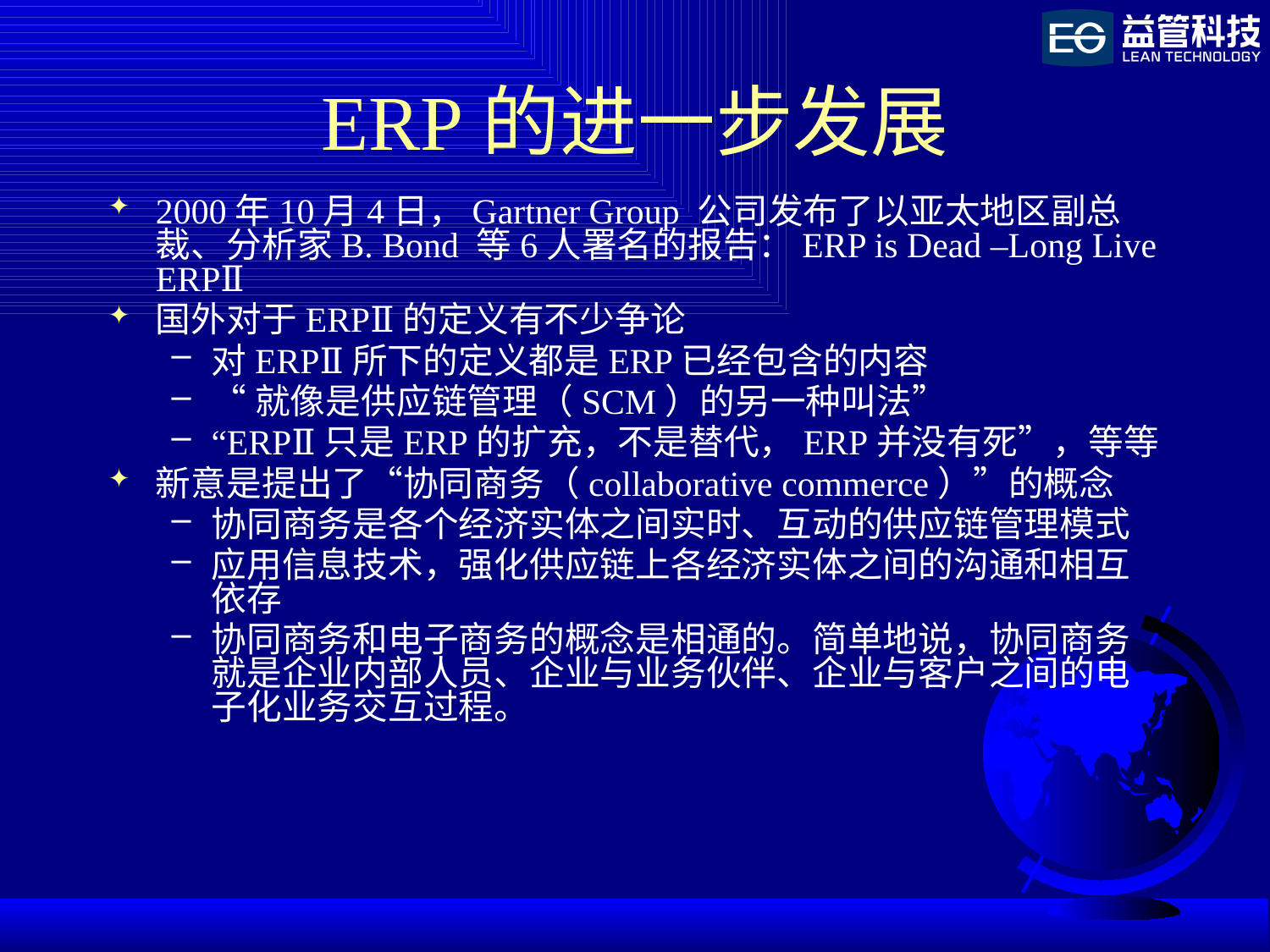

# ERP的进一步发展
2000年10月4日，Gartner Group 公司发布了以亚太地区副总裁、分析家B. Bond 等6人署名的报告：ERP is Dead –Long Live ERPⅡ
国外对于ERPⅡ的定义有不少争论
对ERPⅡ所下的定义都是ERP已经包含的内容
“就像是供应链管理（SCM）的另一种叫法”
“ERPⅡ只是ERP的扩充，不是替代，ERP并没有死”，等等
新意是提出了“协同商务（collaborative commerce）”的概念
协同商务是各个经济实体之间实时、互动的供应链管理模式
应用信息技术，强化供应链上各经济实体之间的沟通和相互依存
协同商务和电子商务的概念是相通的。简单地说，协同商务就是企业内部人员、企业与业务伙伴、企业与客户之间的电子化业务交互过程。